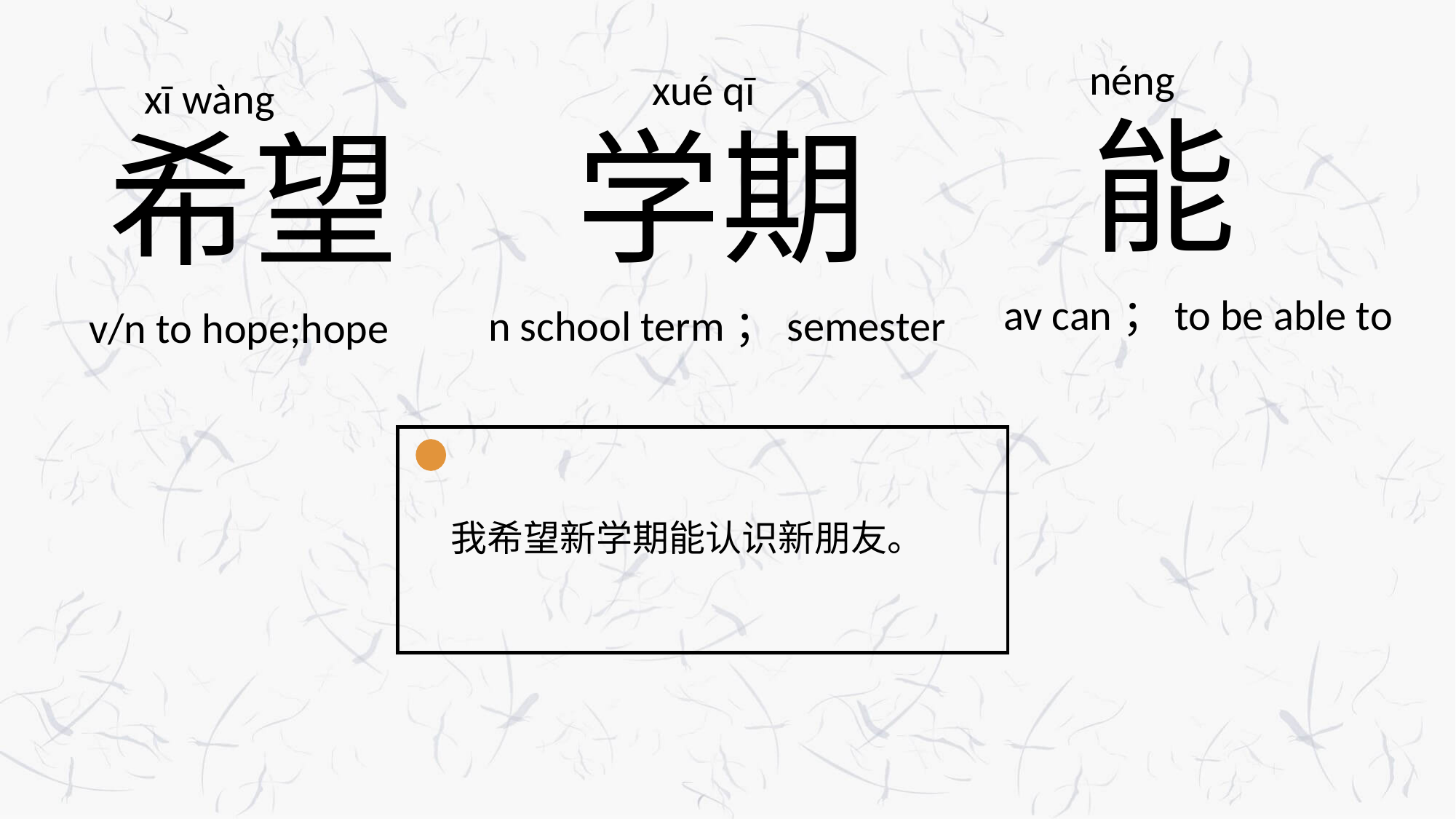

néng
   xué qī
xī wàng
          能
                    av can；to be able to
          学期
                    n school term；semester
          希望
                         v/n to hope;hope

我希望新学期能认识新朋友。